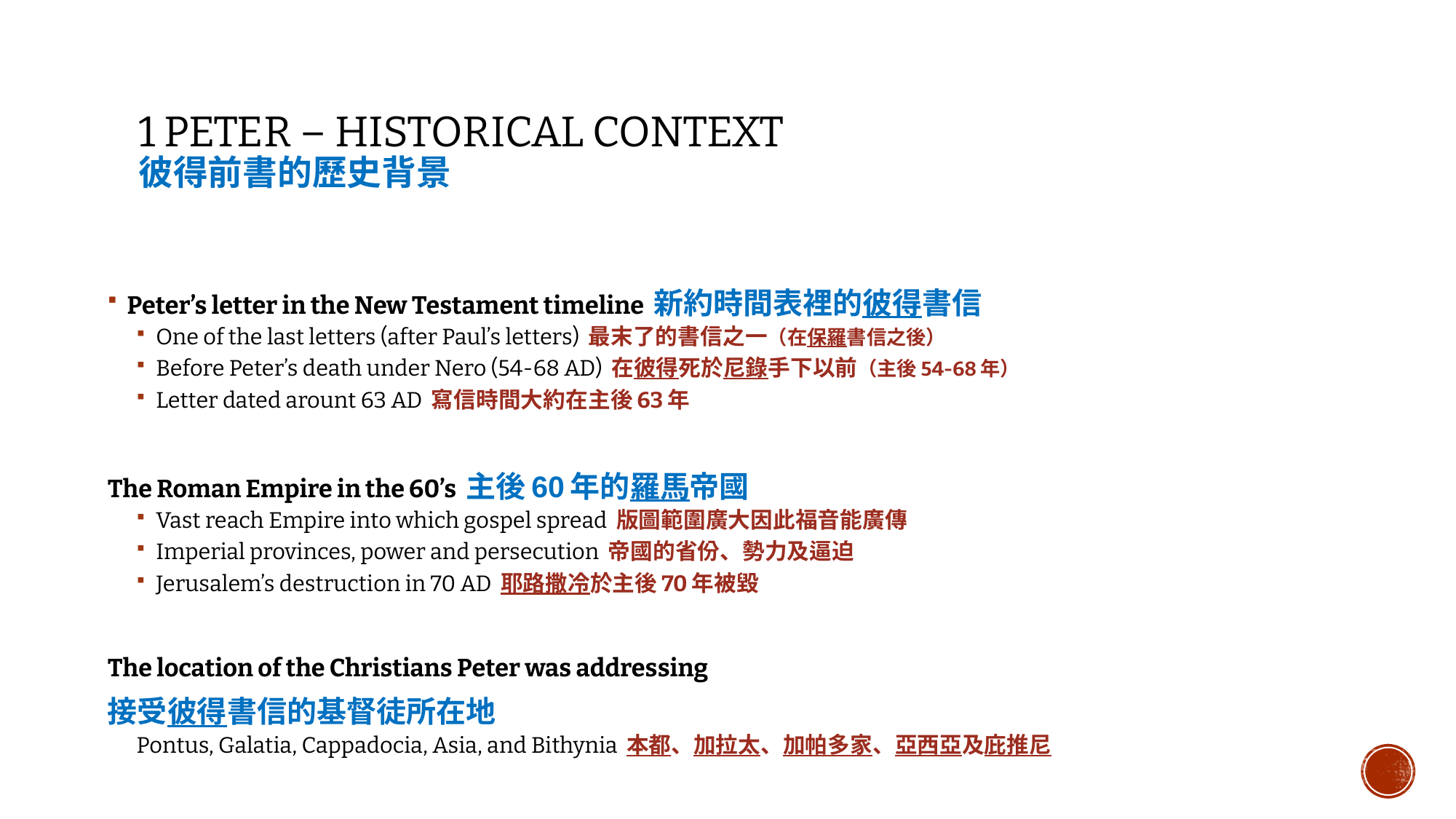

# 1 peter – historical context 彼得前書的歷史背景
Peter’s letter in the New Testament timeline 新約時間表裡的彼得書信
One of the last letters (after Paul’s letters) 最末了的書信之一（在保羅書信之後）
Before Peter’s death under Nero (54-68 AD) 在彼得死於尼錄手下以前（主後54-68年）
Letter dated arount 63 AD 寫信時間大約在主後63年

The Roman Empire in the 60’s 主後60年的羅馬帝國
Vast reach Empire into which gospel spread 版圖範圍廣大因此福音能廣傳
Imperial provinces, power and persecution 帝國的省份、勢力及逼迫
Jerusalem’s destruction in 70 AD 耶路撒冷於主後70年被毀

The location of the Christians Peter was addressing
接受彼得書信的基督徒所在地
Pontus, Galatia, Cappadocia, Asia, and Bithynia 本都、加拉太、加帕多家、亞西亞及庇推尼